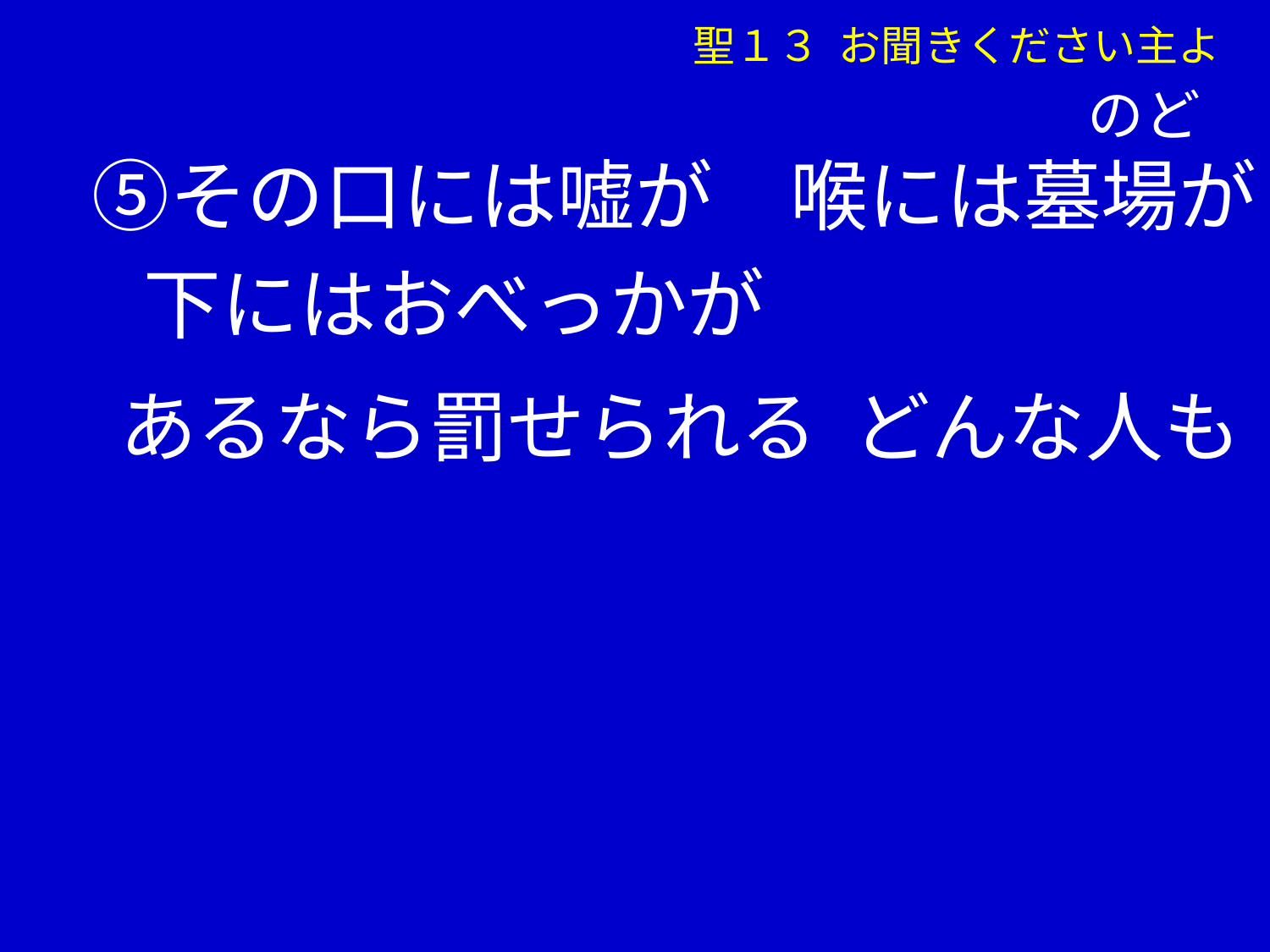

のど
　⑤その口には嘘が　喉には墓場が
　   下にはおべっかが
     あるなら罰せられる  どんな人も
聖１３  お聞きください主よ